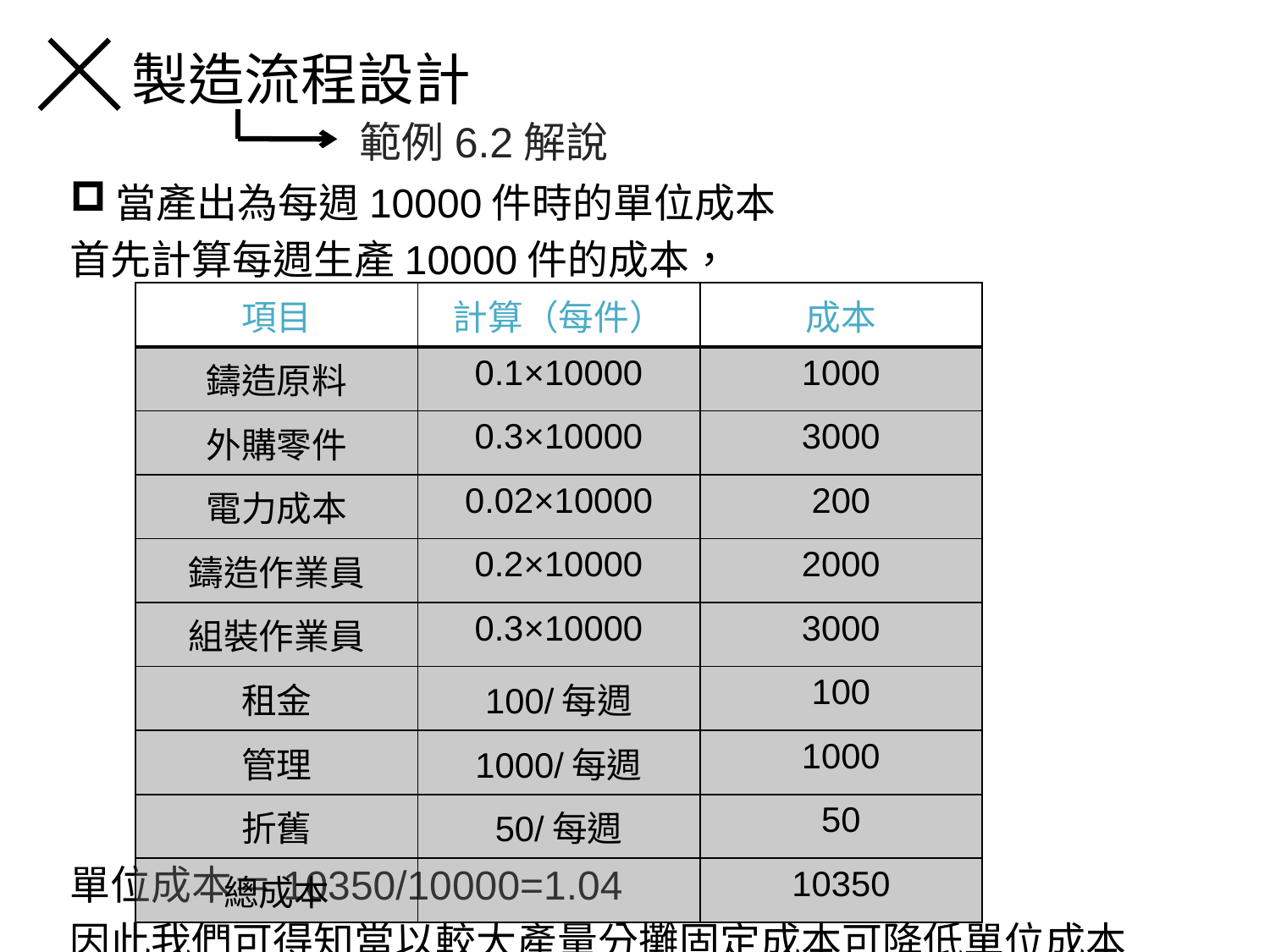

製造流程設計
範例6.2解說
當產出為每週10000件時的單位成本
首先計算每週生產10000件的成本，

單位成本＝10350/10000=1.04
因此我們可得知當以較大產量分攤固定成本可降低單位成本

| 項目 | 計算（每件） | 成本 |
| --- | --- | --- |
| 鑄造原料 | 0.1×10000 | 1000 |
| 外購零件 | 0.3×10000 | 3000 |
| 電力成本 | 0.02×10000 | 200 |
| 鑄造作業員 | 0.2×10000 | 2000 |
| 組裝作業員 | 0.3×10000 | 3000 |
| 租金 | 100/每週 | 100 |
| 管理 | 1000/每週 | 1000 |
| 折舊 | 50/每週 | 50 |
| 總成本 |  | 10350 |